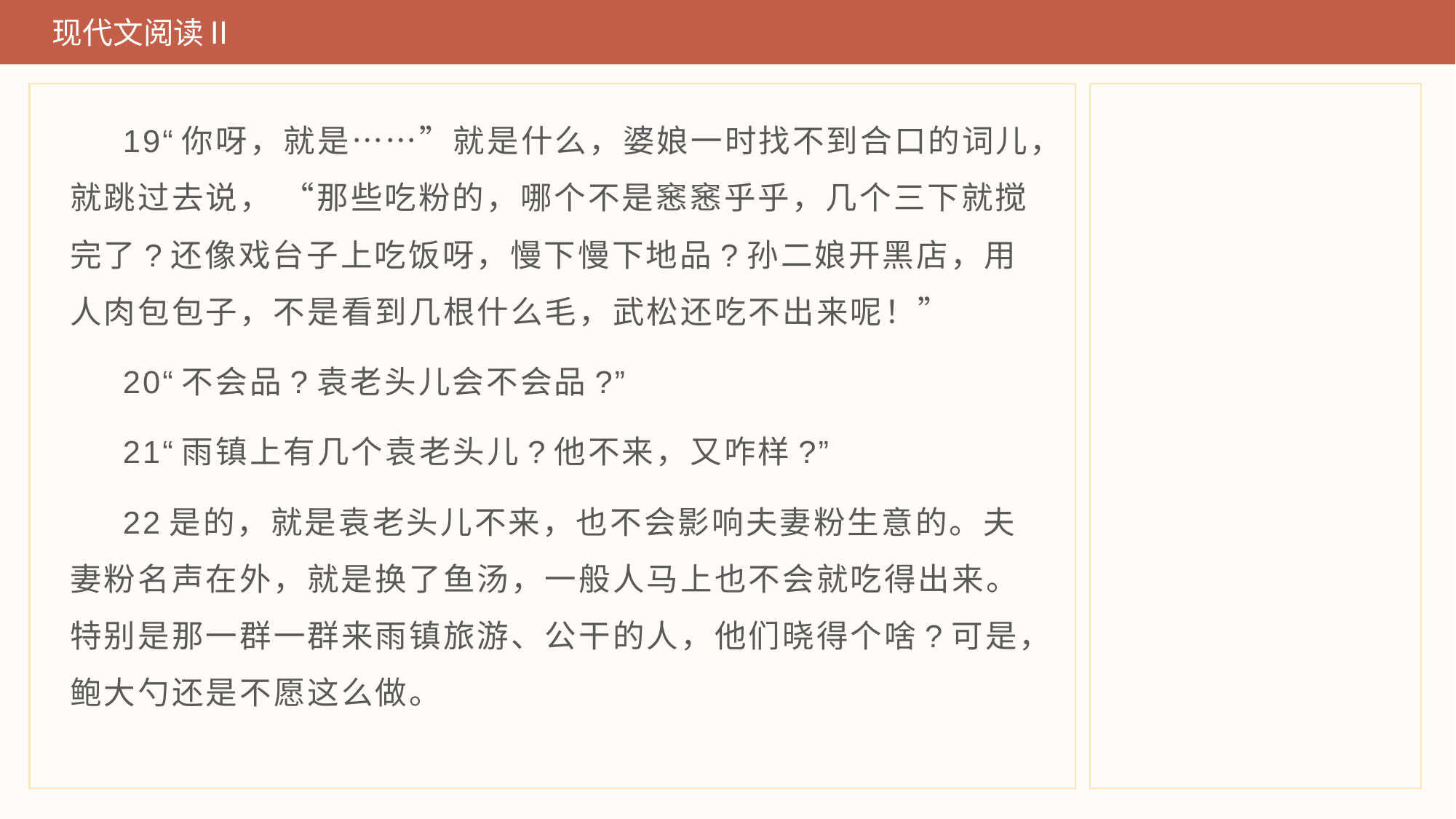

现代文阅读Ⅱ

19“你呀，就是……”就是什么，婆娘一时找不到合口的词儿，就跳过去说， “那些吃粉的，哪个不是窸窸乎乎，几个三下就搅完了?还像戏台子上吃饭呀，慢下慢下地品?孙二娘开黑店，用人肉包包子，不是看到几根什么毛，武松还吃不出来呢！”
20“不会品?袁老头儿会不会品?”
21“雨镇上有几个袁老头儿?他不来，又咋样?”
22是的，就是袁老头儿不来，也不会影响夫妻粉生意的。夫妻粉名声在外，就是换了鱼汤，一般人马上也不会就吃得出来。特别是那一群一群来雨镇旅游、公干的人，他们晓得个啥?可是，鲍大勺还是不愿这么做。